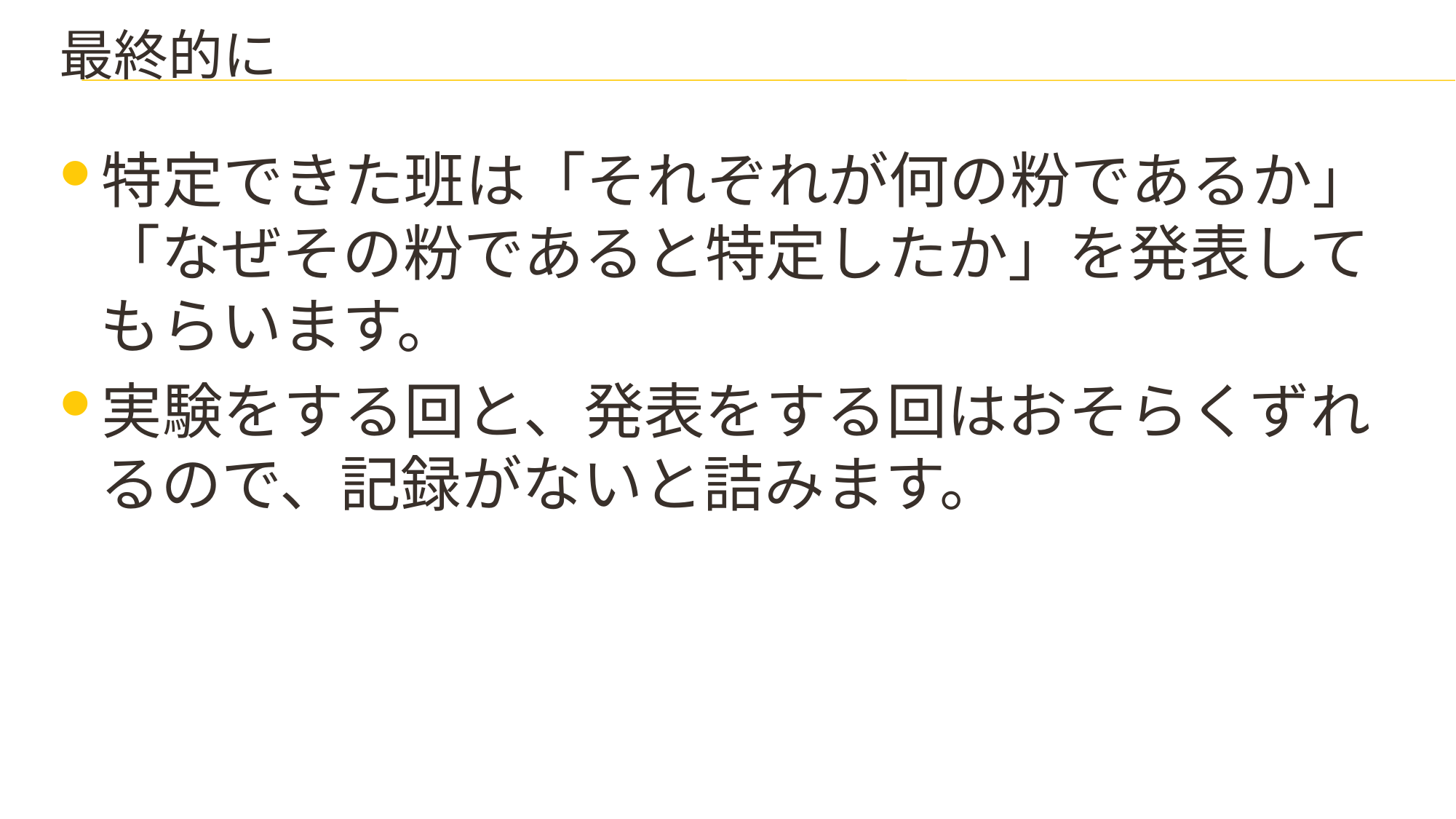

# 最終的に
特定できた班は「それぞれが何の粉であるか」「なぜその粉であると特定したか」を発表してもらいます。
実験をする回と、発表をする回はおそらくずれるので、記録がないと詰みます。